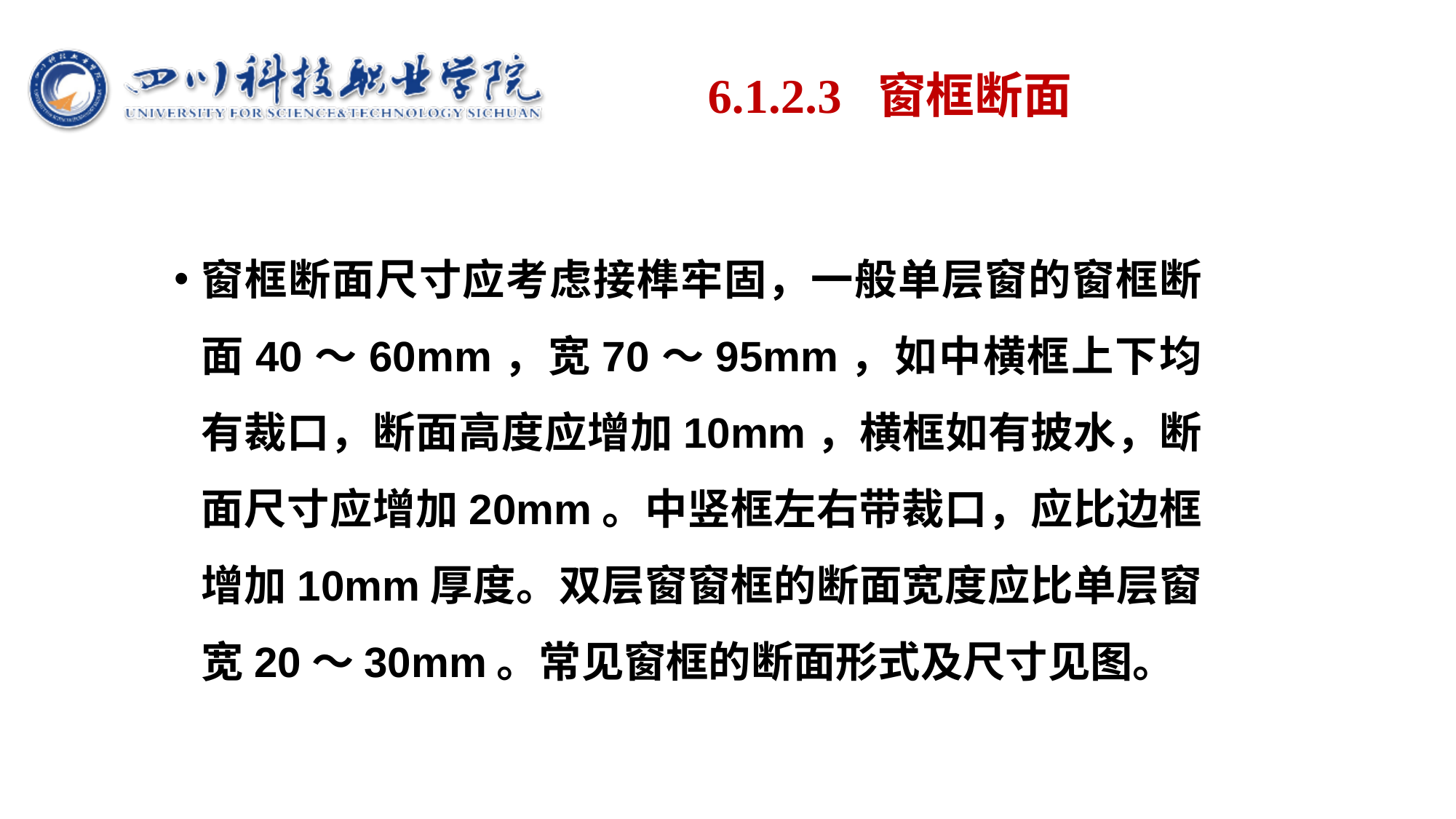

6.1.2.3  窗框断面
窗框断面尺寸应考虑接榫牢固，一般单层窗的窗框断面40～60mm，宽70～95mm，如中横框上下均有裁口，断面高度应增加10mm，横框如有披水，断面尺寸应增加20mm。中竖框左右带裁口，应比边框增加10mm厚度。双层窗窗框的断面宽度应比单层窗宽20～30mm。常见窗框的断面形式及尺寸见图。